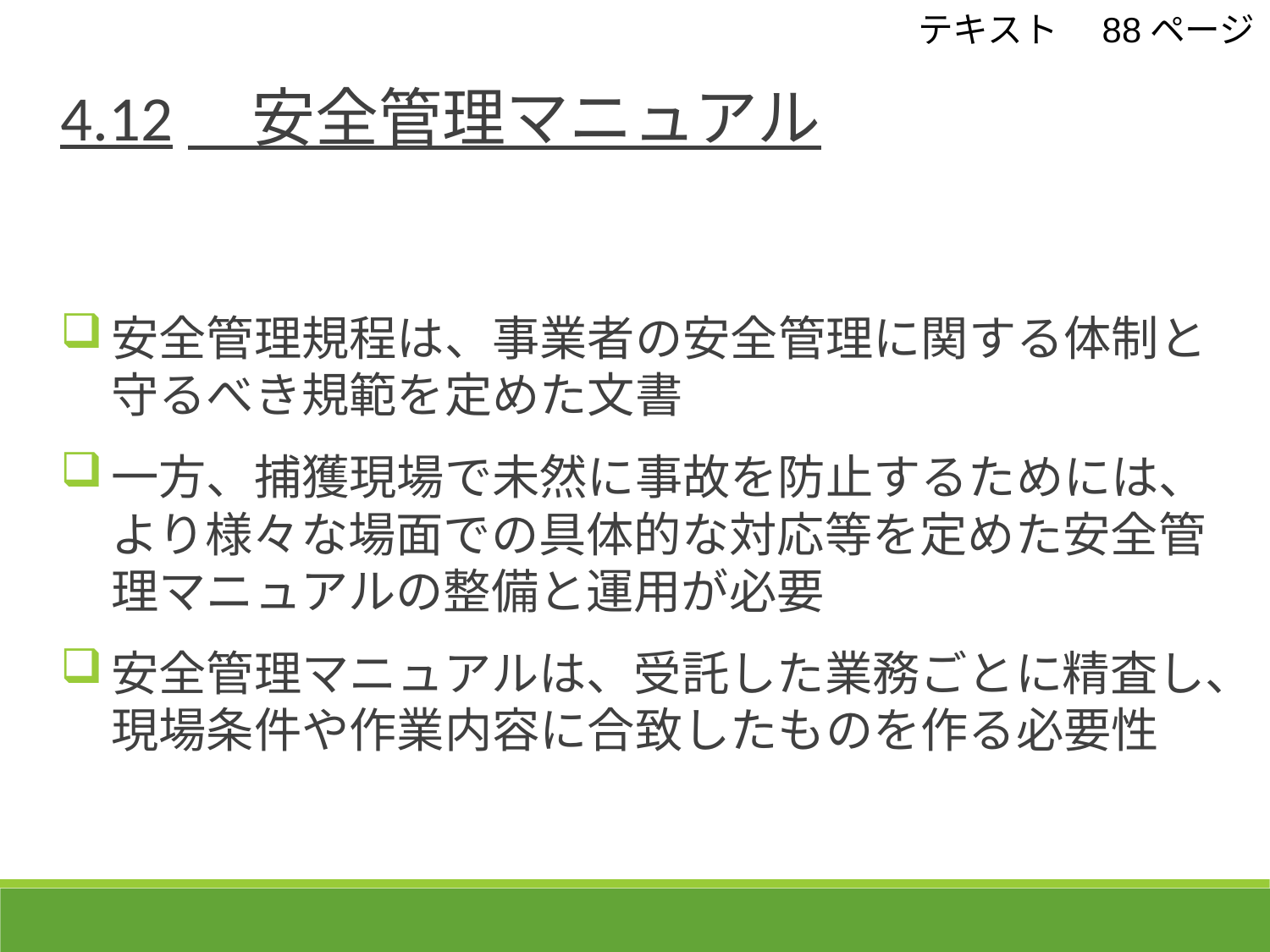

テキスト　88ページ
4.12　安全管理マニュアル
安全管理規程は、事業者の安全管理に関する体制と守るべき規範を定めた文書
一方、捕獲現場で未然に事故を防止するためには、より様々な場面での具体的な対応等を定めた安全管理マニュアルの整備と運用が必要
安全管理マニュアルは、受託した業務ごとに精査し、現場条件や作業内容に合致したものを作る必要性